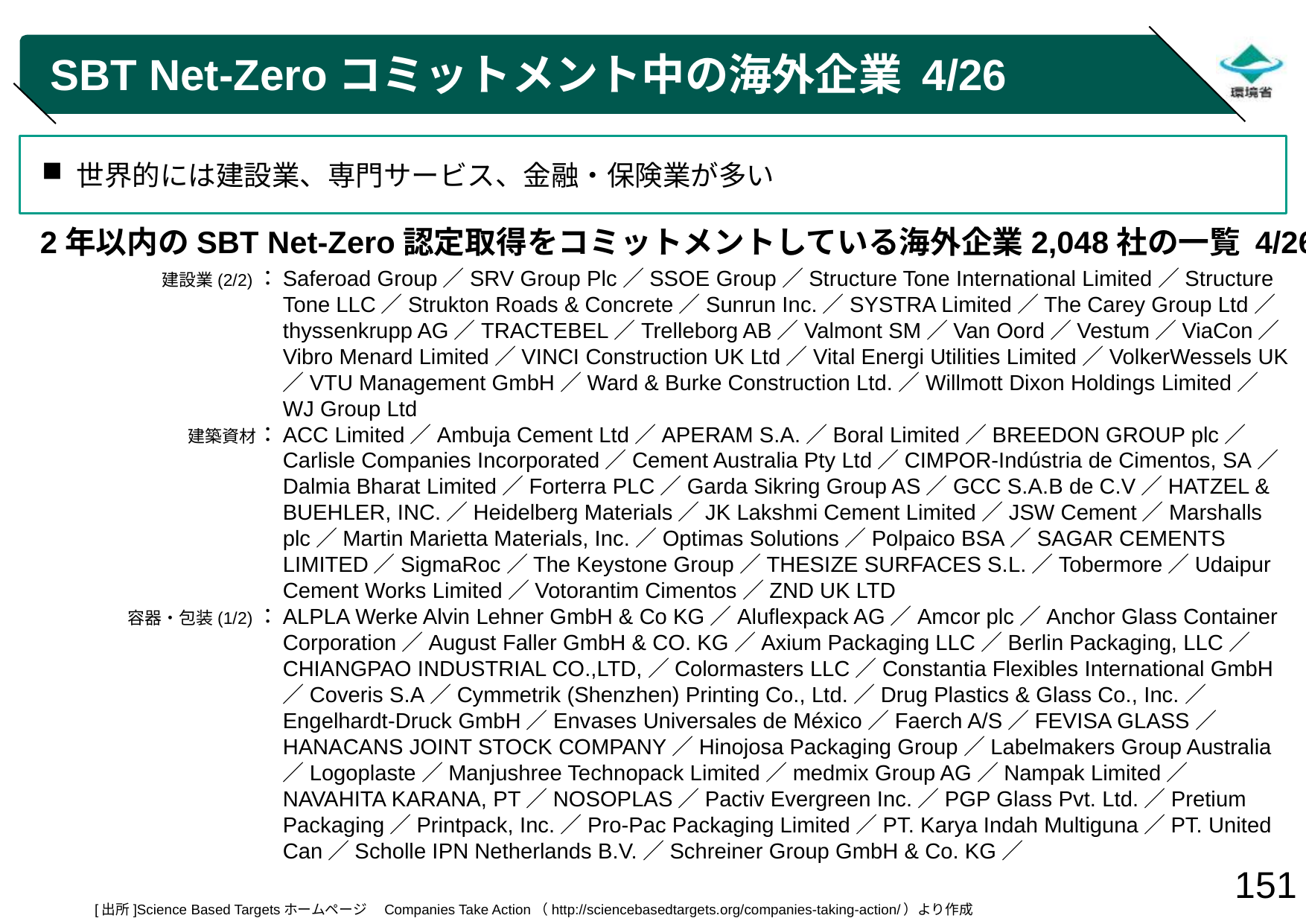

# SBT Net-Zeroコミットメント中の海外企業 4/26
世界的には建設業、専門サービス、金融・保険業が多い
2年以内のSBT Net-Zero認定取得をコミットメントしている海外企業2,048社の一覧 4/26
建設業(2/2)：

建築資材：

容器・包装(1/2)：

Saferoad Group／SRV Group Plc／SSOE Group／Structure Tone International Limited／Structure Tone LLC／Strukton Roads & Concrete／Sunrun Inc.／SYSTRA Limited／The Carey Group Ltd／thyssenkrupp AG／TRACTEBEL／Trelleborg AB／Valmont SM／Van Oord／Vestum／ViaCon／Vibro Menard Limited／VINCI Construction UK Ltd／Vital Energi Utilities Limited／VolkerWessels UK／VTU Management GmbH／Ward & Burke Construction Ltd.／Willmott Dixon Holdings Limited／WJ Group Ltd
ACC Limited／Ambuja Cement Ltd／APERAM S.A.／Boral Limited／BREEDON GROUP plc／Carlisle Companies Incorporated／Cement Australia Pty Ltd／CIMPOR-Indústria de Cimentos, SA／Dalmia Bharat Limited／Forterra PLC／Garda Sikring Group AS／GCC S.A.B de C.V／HATZEL & BUEHLER, INC.／Heidelberg Materials／JK Lakshmi Cement Limited／JSW Cement／Marshalls plc／Martin Marietta Materials, Inc.／Optimas Solutions／Polpaico BSA／SAGAR CEMENTS LIMITED／SigmaRoc／The Keystone Group／THESIZE SURFACES S.L.／Tobermore／Udaipur Cement Works Limited／Votorantim Cimentos／ZND UK LTD
ALPLA Werke Alvin Lehner GmbH & Co KG／Aluflexpack AG／Amcor plc／Anchor Glass Container Corporation／August Faller GmbH & CO. KG／Axium Packaging LLC／Berlin Packaging, LLC／CHIANGPAO INDUSTRIAL CO.,LTD,／Colormasters LLC／Constantia Flexibles International GmbH／Coveris S.A／Cymmetrik (Shenzhen) Printing Co., Ltd.／Drug Plastics & Glass Co., Inc.／Engelhardt-Druck GmbH／Envases Universales de México／Faerch A/S／FEVISA GLASS／HANACANS JOINT STOCK COMPANY／Hinojosa Packaging Group／Labelmakers Group Australia／Logoplaste／Manjushree Technopack Limited／medmix Group AG／Nampak Limited／NAVAHITA KARANA, PT／NOSOPLAS／Pactiv Evergreen Inc.／PGP Glass Pvt. Ltd.／Pretium Packaging／Printpack, Inc.／Pro-Pac Packaging Limited／PT. Karya Indah Multiguna／PT. United Can／Scholle IPN Netherlands B.V.／Schreiner Group GmbH & Co. KG／
[出所]Science Based Targetsホームページ　Companies Take Action（http://sciencebasedtargets.org/companies-taking-action/）より作成